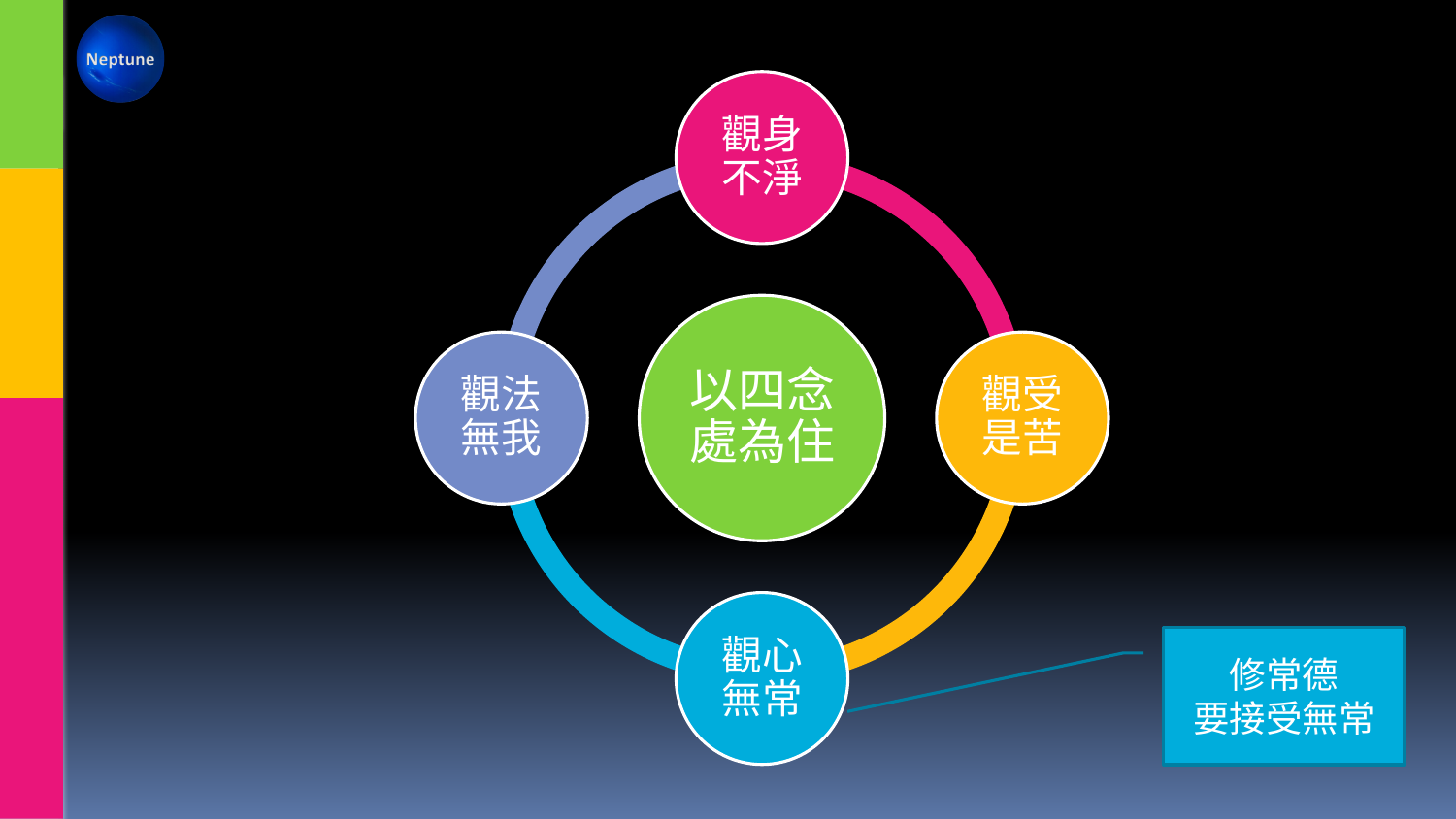

以四念處為住
觀身不淨
觀受是苦
觀心無常
觀法無我
修常德
要接受無常